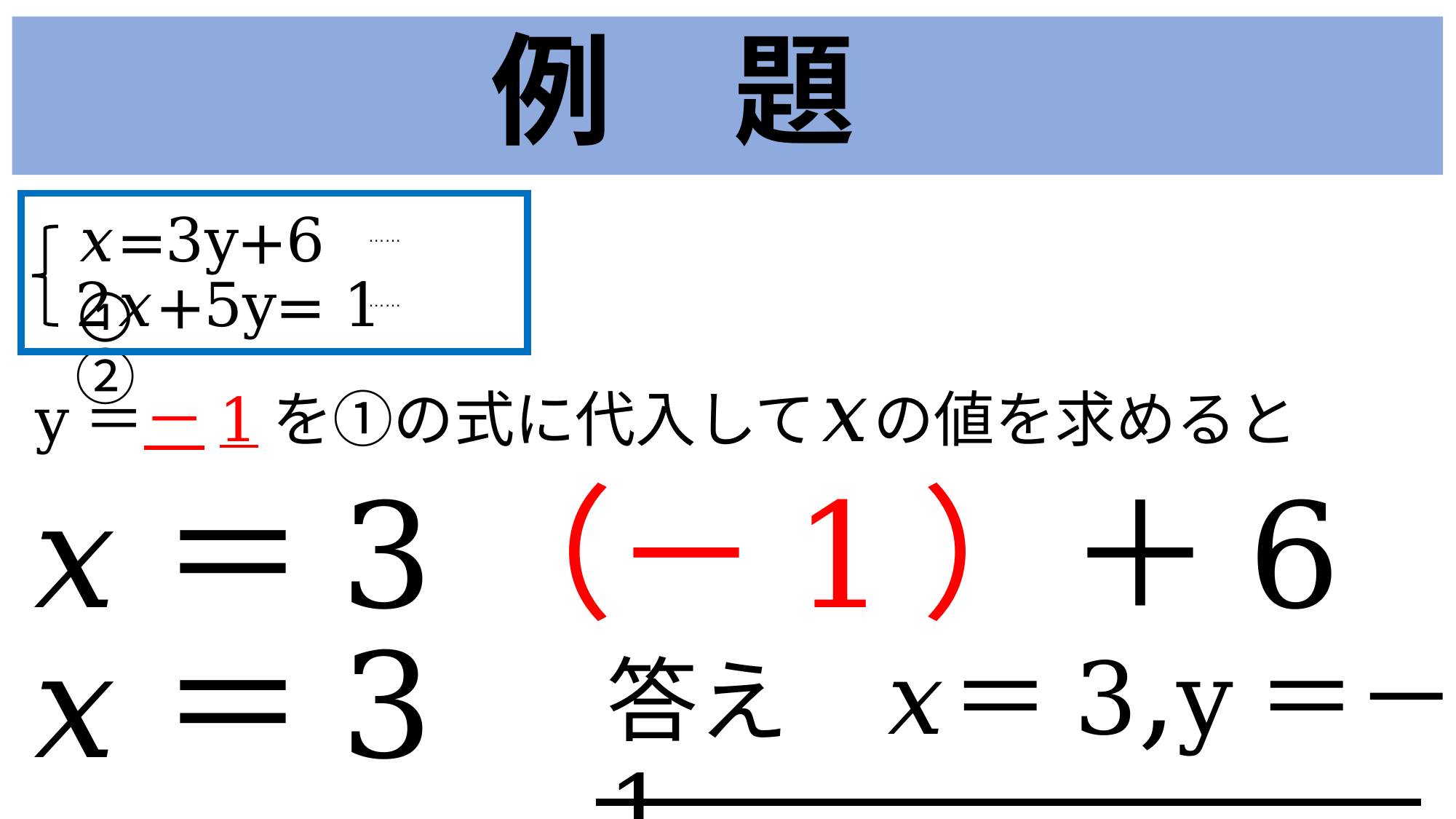

例　題

𝑥=3y+6           ①
2𝑥+5y= 1   　②
……

……
y＝－1を①の式に代入して𝑥の値を求めると
𝑥＝3（－1）＋6
𝑥＝3
答え　𝑥＝3,y＝－1